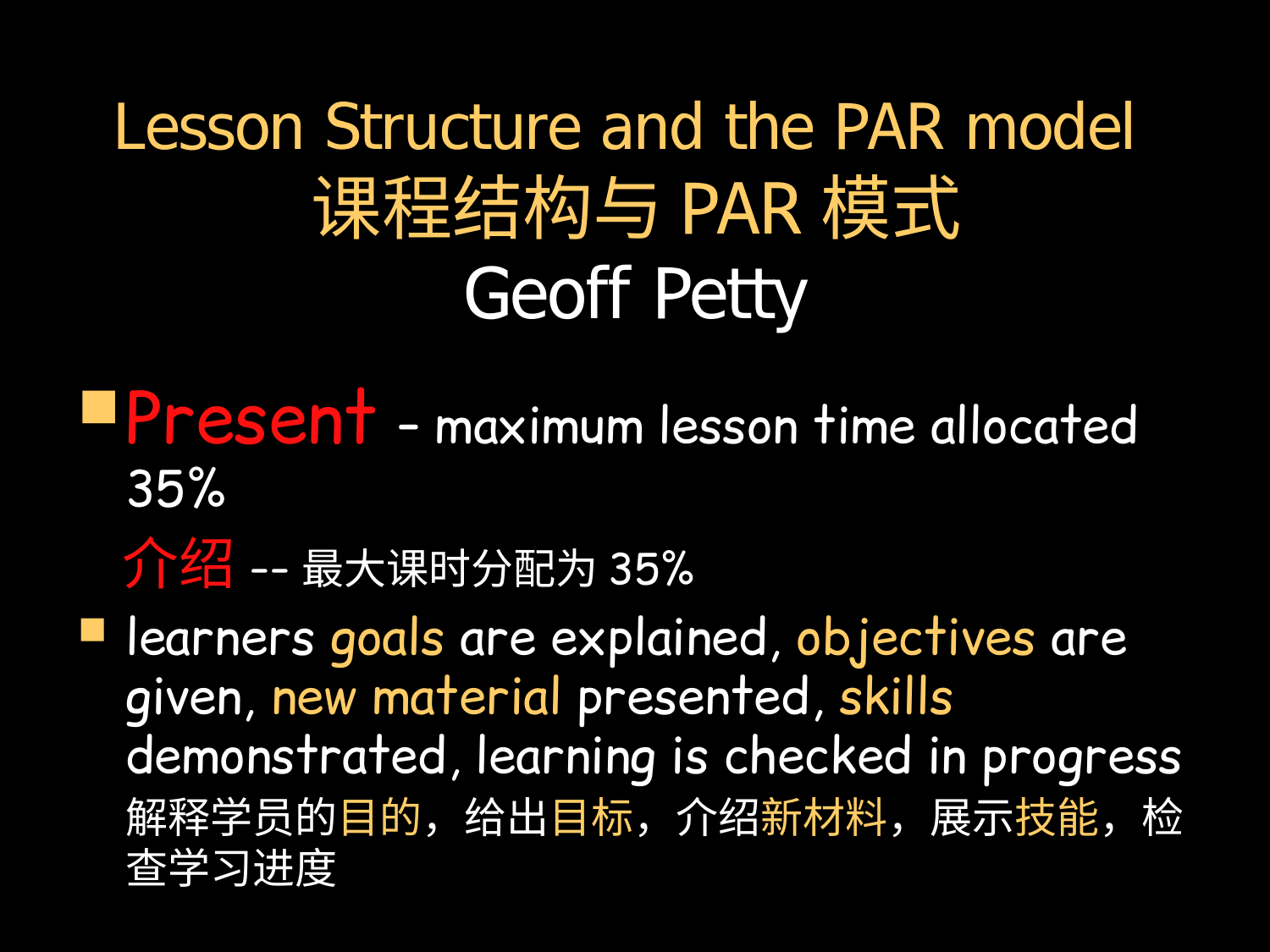

# Lesson Structure and the PAR model 课程结构与PAR模式 Geoff Petty
Present – maximum lesson time allocated 35%
   介绍--最大课时分配为35%
learners goals are explained, objectives are given, new material presented, skills demonstrated, learning is checked in progress
    解释学员的目的，给出目标，介绍新材料，展示技能，检查学习进度